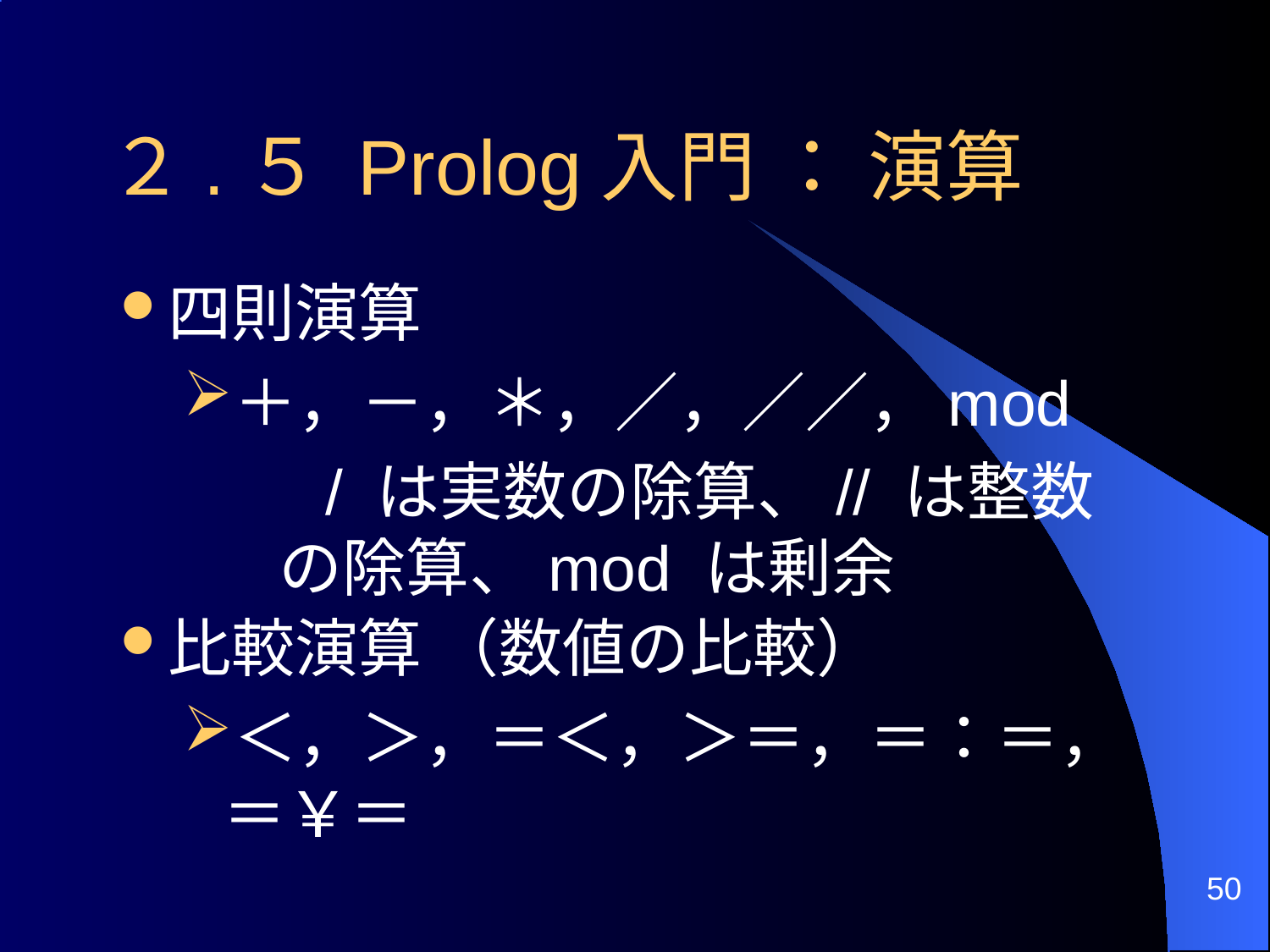

# ２.５ Prolog入門 ： 演算
四則演算
＋，－，＊，／，／／，mod
　/ は実数の除算、// は整数の除算、mod は剰余
比較演算 （数値の比較）
＜，＞，＝＜，＞＝，＝：＝，
＝￥＝
50